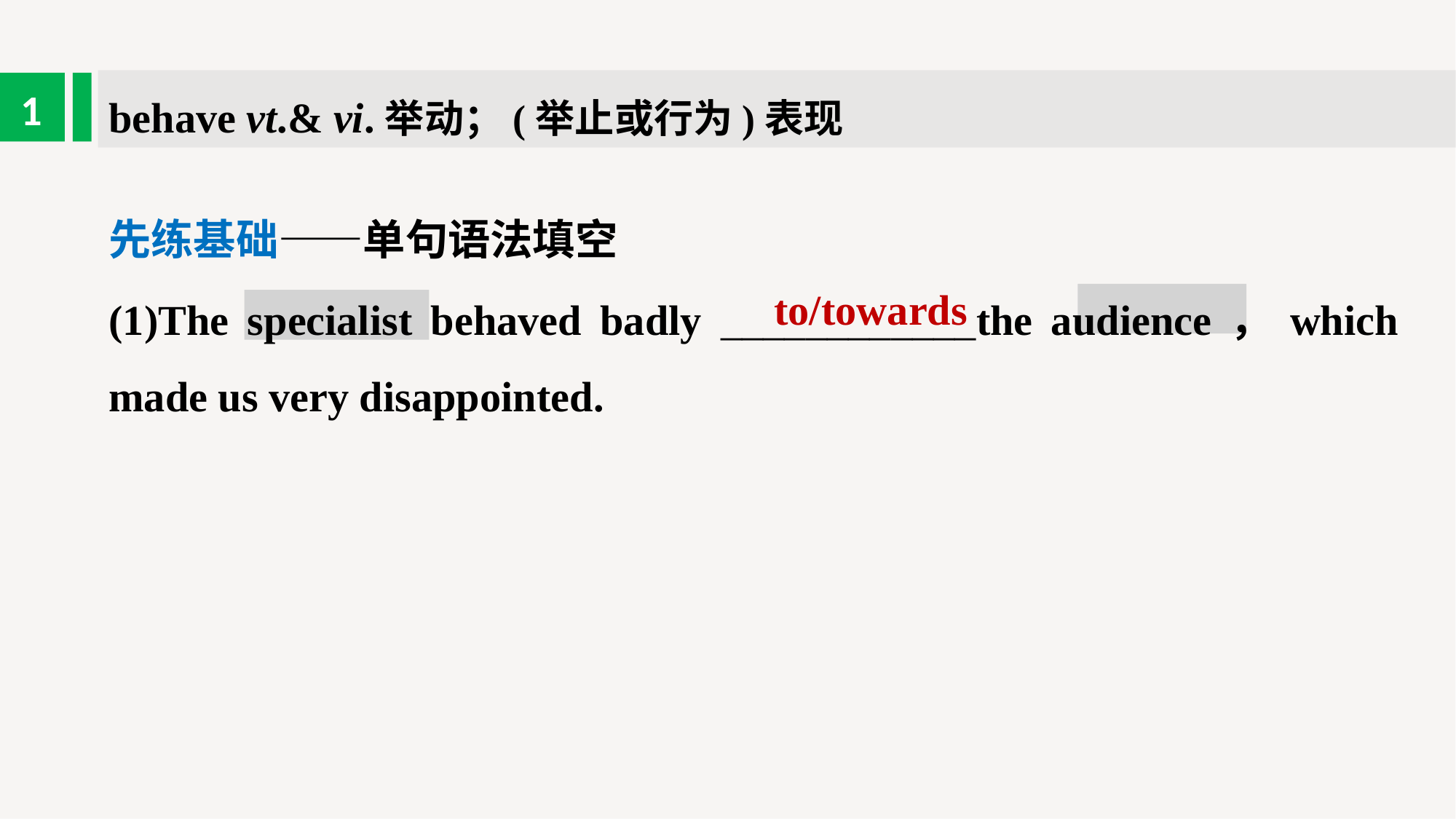

behave vt.& vi.举动；(举止或行为)表现

1
先练基础——单句语法填空
(1)The specialist behaved badly ____________the audience，which made us very disappointed.
to/towards